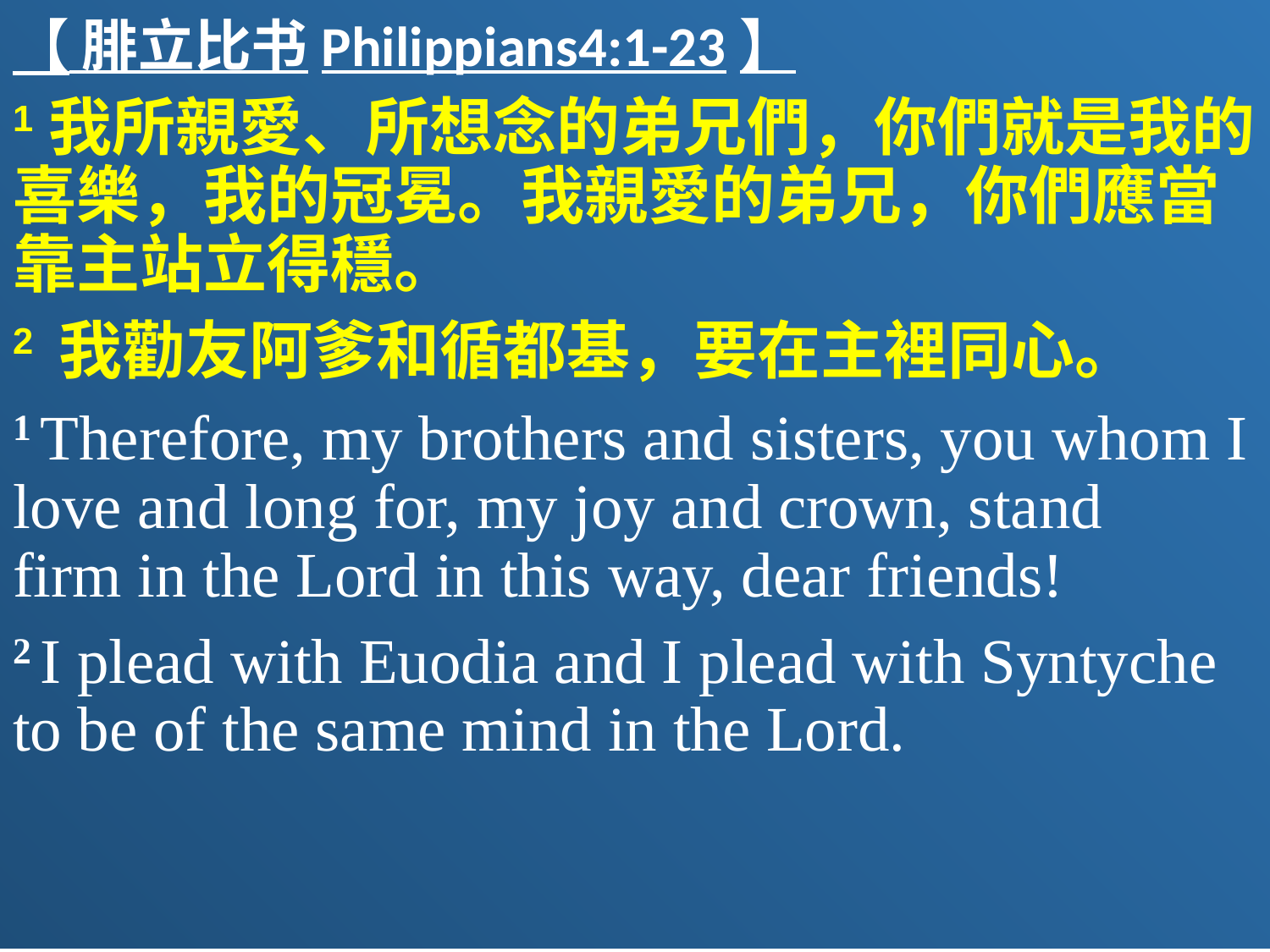

【 腓立比书Philippians4:1-23】
1我所親愛、所想念的弟兄們，你們就是我的喜樂，我的冠冕。我親愛的弟兄，你們應當靠主站立得穩。
2 我勸友阿爹和循都基，要在主裡同心。
1 Therefore, my brothers and sisters, you whom I love and long for, my joy and crown, stand firm in the Lord in this way, dear friends!
2 I plead with Euodia and I plead with Syntyche to be of the same mind in the Lord.